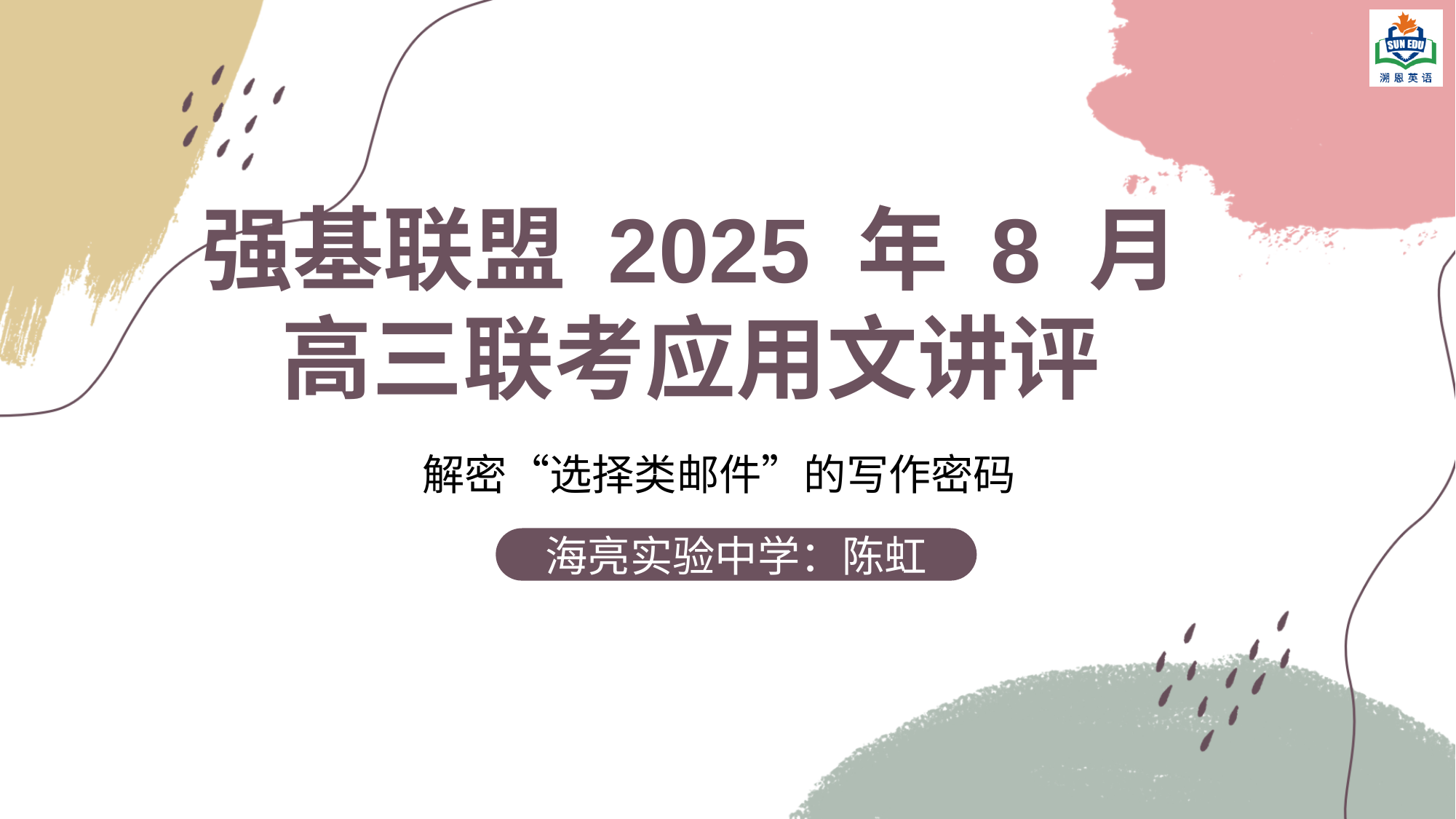

强基联盟 2025 年 8 月
高三联考应用文讲评

解密“选择类邮件”的写作密码

海亮实验中学：陈虹